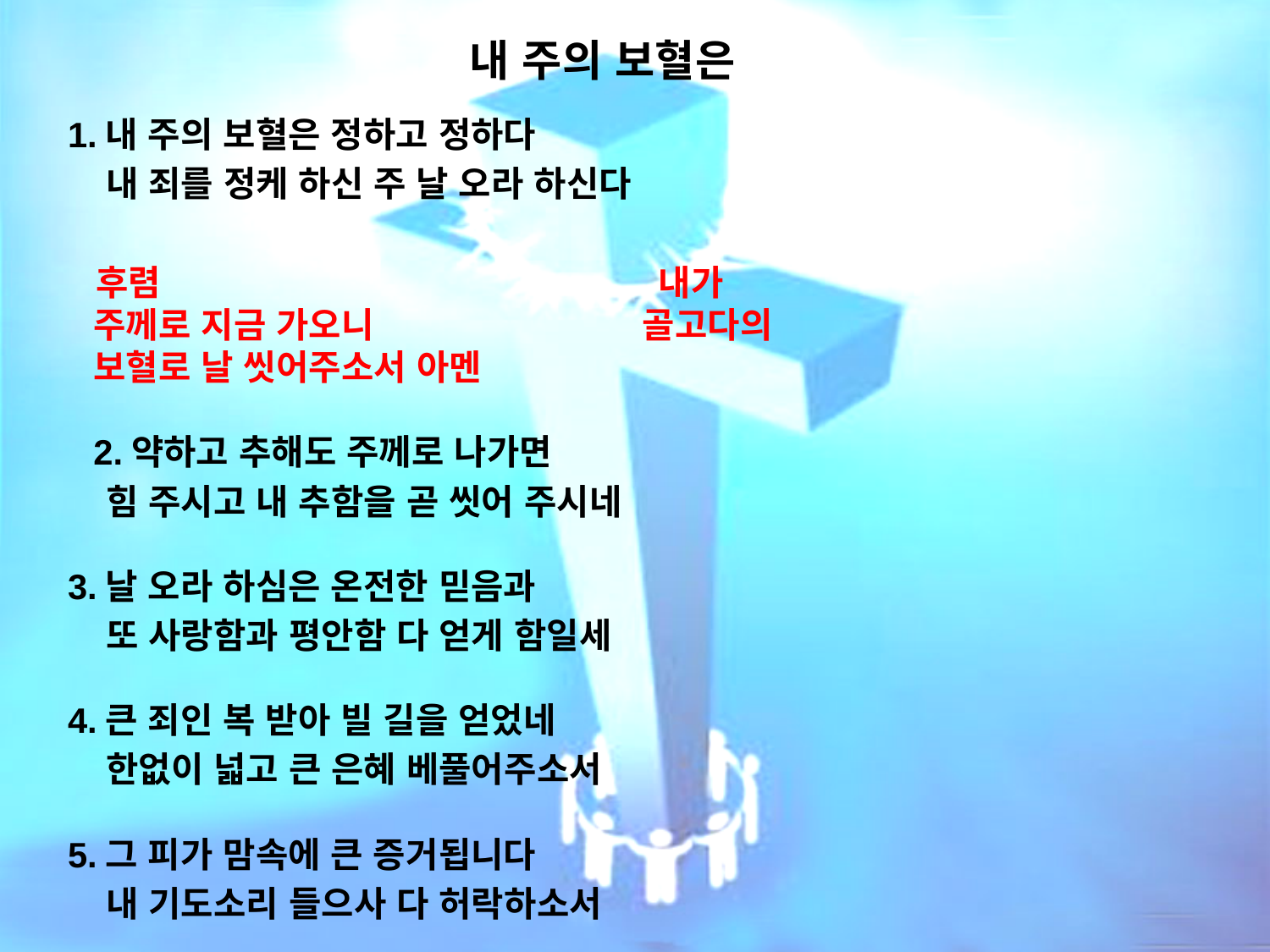

# 내 주의 보혈은
1.내 주의 보혈은 정하고 정하다
   내 죄를 정케 하신 주 날 오라 하신다

  후렴                                                  내가 주께로 지금 가오니                           골고다의 보혈로 날 씻어주소서 아멘
2.약하고 추해도 주께로 나가면
   힘 주시고 내 추함을 곧 씻어 주시네
3.날 오라 하심은 온전한 믿음과
   또 사랑함과 평안함 다 얻게 함일세
4.큰 죄인 복 받아 빌 길을 얻었네
   한없이 넓고 큰 은혜 베풀어주소서
5.그 피가 맘속에 큰 증거됩니다
   내 기도소리 들으사 다 허락하소서